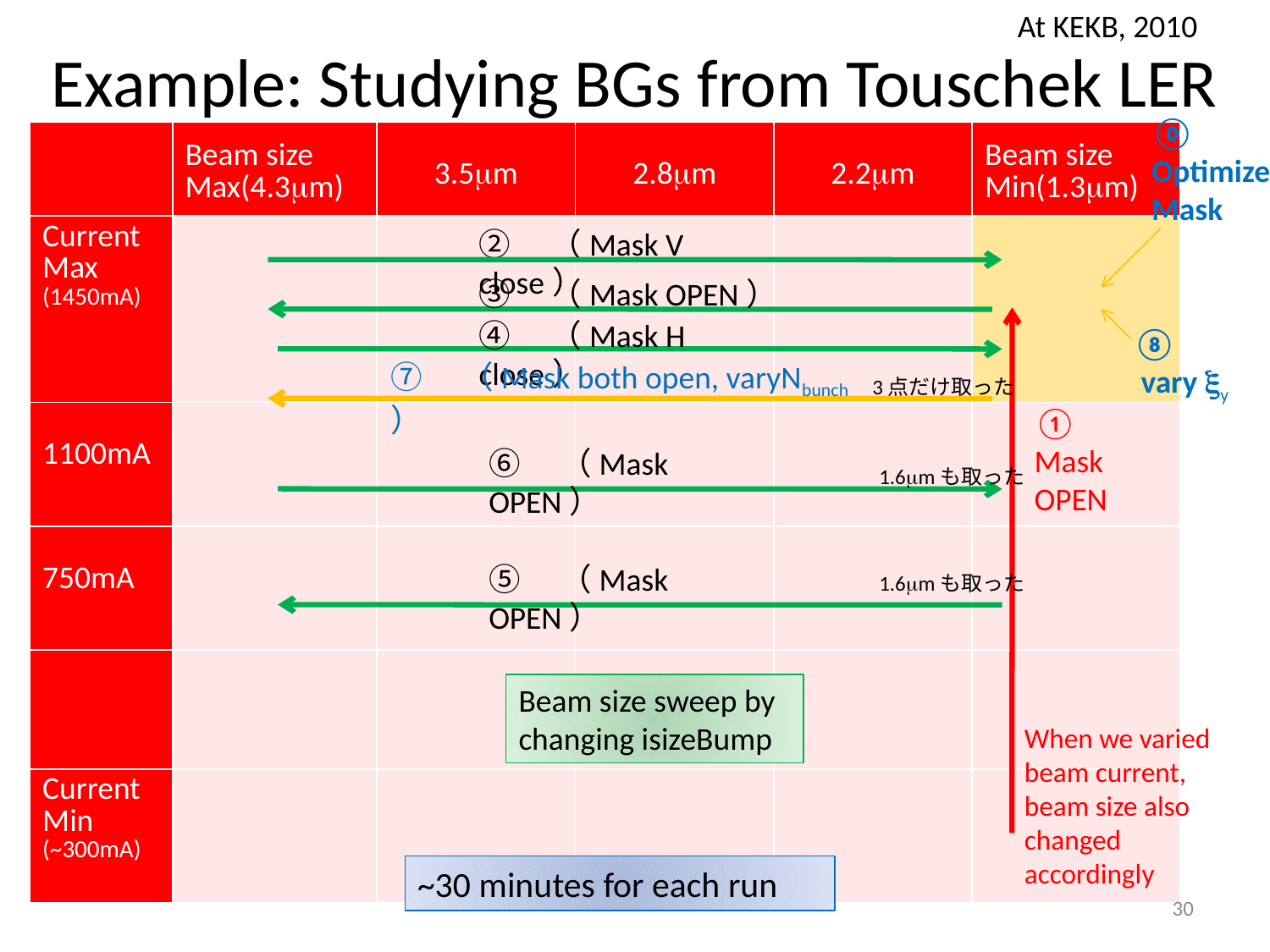

At KEKB, 2010
# Example: Studying BGs from Touschek LER
⓪
Optimize
Mask
|  | Beam size　Max(4.3μm) | 3.5μm | 2.8μm | 2.2μm | Beam size　Min(1.3μm) |
| --- | --- | --- | --- | --- | --- |
| Current Max (1450mA) |  |  |  |  |  |
| 1100mA |  |  |  |  |  |
| 750mA |  |  |  |  |  |
|  |  |  |  |  |  |
| Current Min (~300mA) |  |  |  |  |  |
②　（Mask V close）
③　（Mask OPEN）
④　（Mask H close）
⑧
 vary ξy
⑦　（Mask both open, varyNbunch ）
3点だけ取った
①
Mask
OPEN
⑥　（Mask OPEN）
1.6μmも取った
⑤　（Mask OPEN）
1.6μmも取った
Beam size sweep by changing isizeBump
When we varied beam current, beam size also changed  accordingly
~30 minutes for each run
30